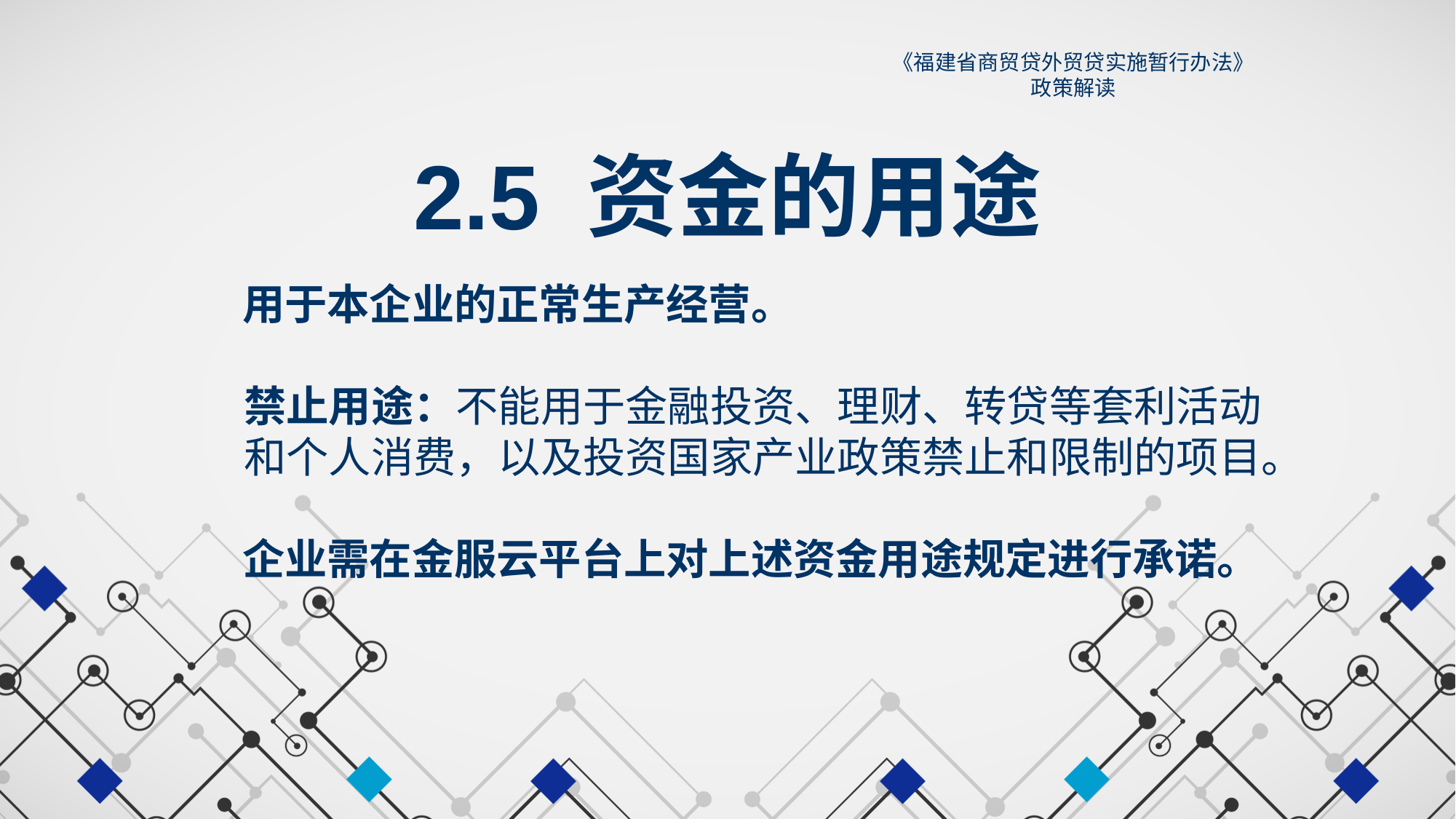

《福建省商贸贷外贸贷实施暂行办法》
政策解读
2.5 资金的用途
用于本企业的正常生产经营。

禁止用途：不能用于金融投资、理财、转贷等套利活动和个人消费，以及投资国家产业政策禁止和限制的项目。

企业需在金服云平台上对上述资金用途规定进行承诺。